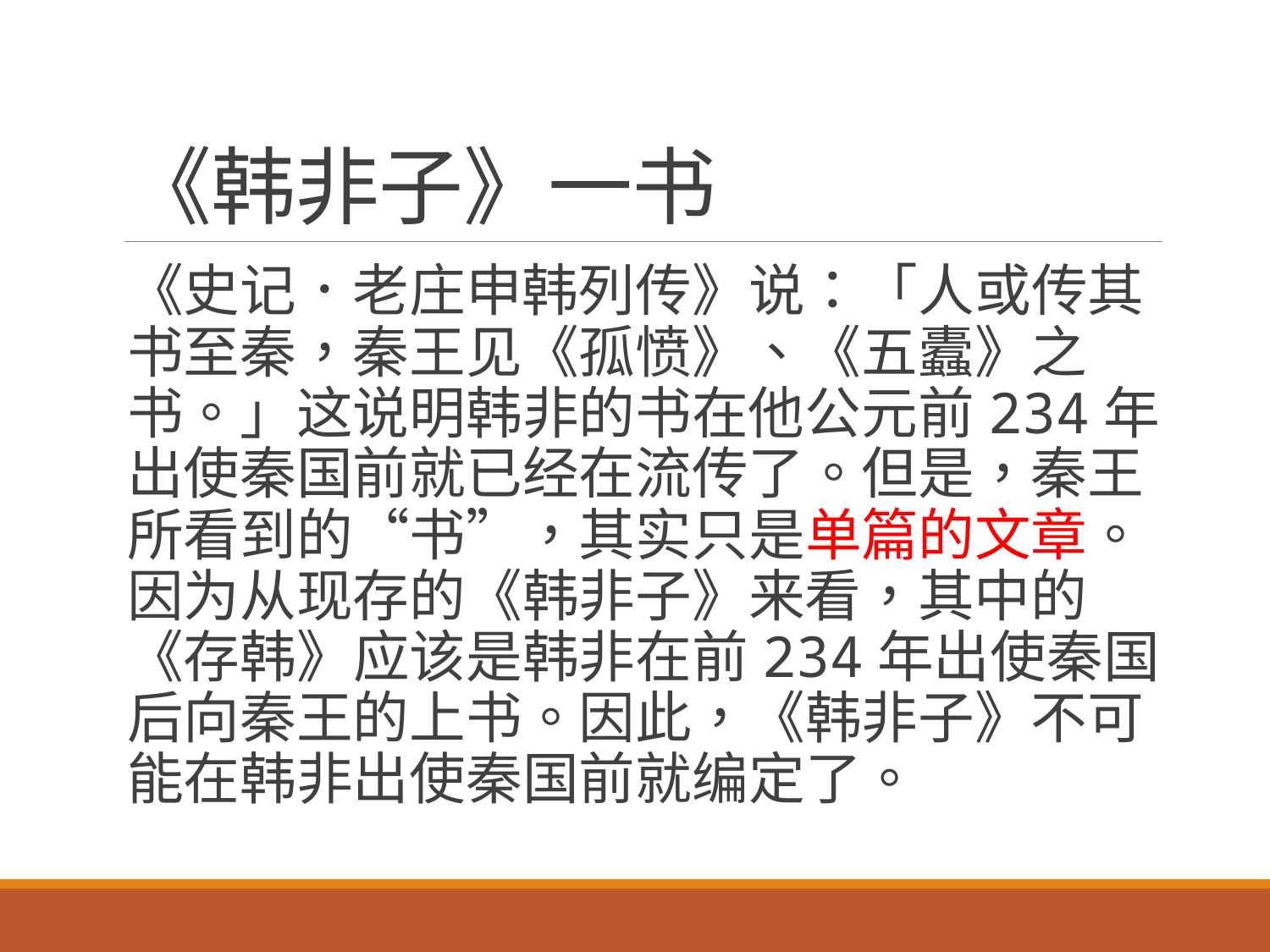

# 《韩非子》一书
《史记．老庄申韩列传》说：「人或传其书至秦，秦王见《孤愤》、《五蠹》之书。」这说明韩非的书在他公元前234年出使秦国前就已经在流传了。但是，秦王所看到的“书”，其实只是单篇的文章。因为从现存的《韩非子》来看，其中的《存韩》应该是韩非在前234年出使秦国后向秦王的上书。因此，《韩非子》不可能在韩非出使秦国前就编定了。